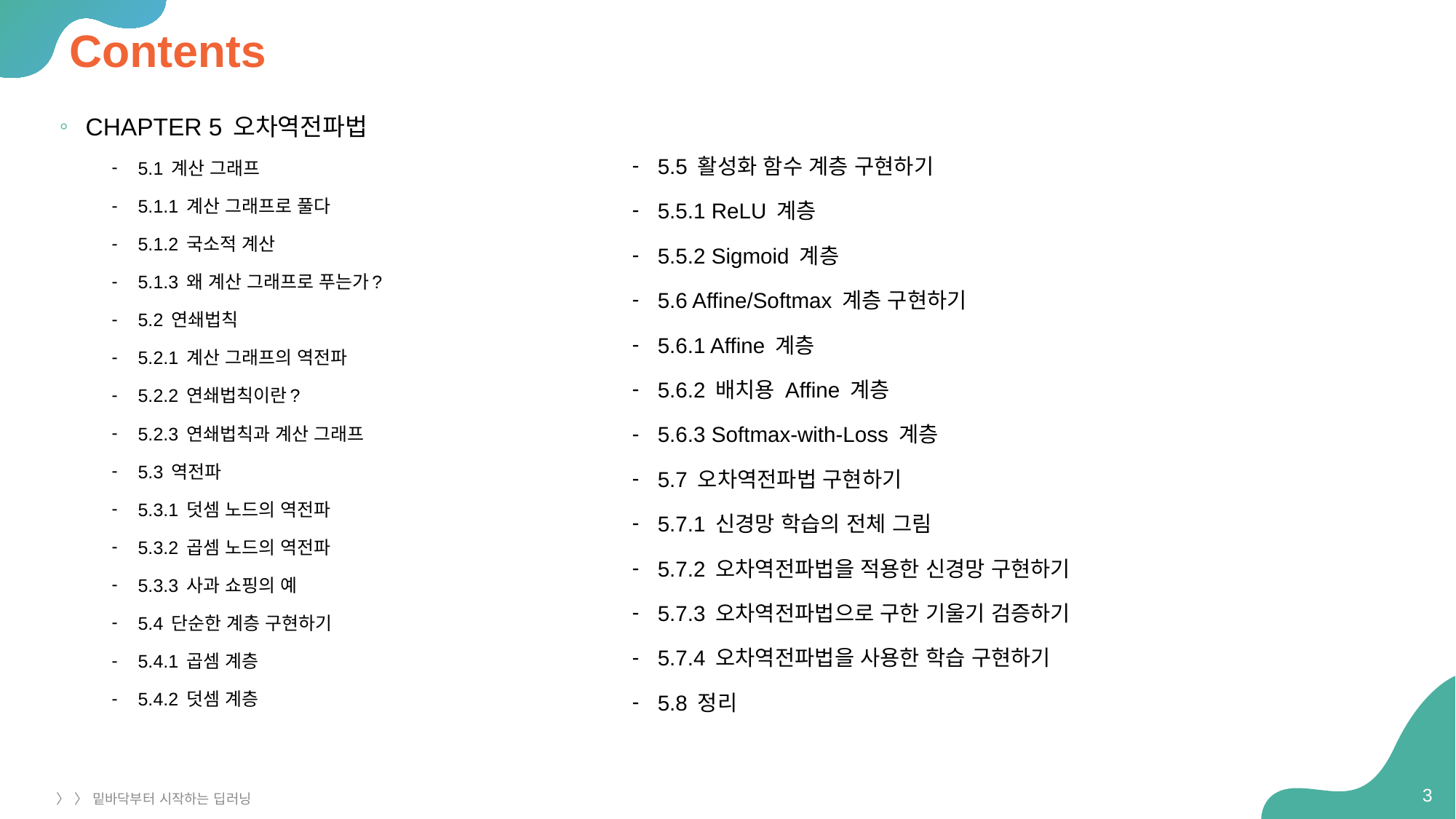

# Contents
CHAPTER 5 오차역전파법
5.1 계산 그래프
5.1.1 계산 그래프로 풀다
5.1.2 국소적 계산
5.1.3 왜 계산 그래프로 푸는가?
5.2 연쇄법칙
5.2.1 계산 그래프의 역전파
5.2.2 연쇄법칙이란?
5.2.3 연쇄법칙과 계산 그래프
5.3 역전파
5.3.1 덧셈 노드의 역전파
5.3.2 곱셈 노드의 역전파
5.3.3 사과 쇼핑의 예
5.4 단순한 계층 구현하기
5.4.1 곱셈 계층
5.4.2 덧셈 계층

5.5 활성화 함수 계층 구현하기
5.5.1 ReLU 계층
5.5.2 Sigmoid 계층
5.6 Affine/Softmax 계층 구현하기
5.6.1 Affine 계층
5.6.2 배치용 Affine 계층
5.6.3 Softmax-with-Loss 계층
5.7 오차역전파법 구현하기
5.7.1 신경망 학습의 전체 그림
5.7.2 오차역전파법을 적용한 신경망 구현하기
5.7.3 오차역전파법으로 구한 기울기 검증하기
5.7.4 오차역전파법을 사용한 학습 구현하기
5.8 정리

3
〉 〉 밑바닥부터 시작하는 딥러닝